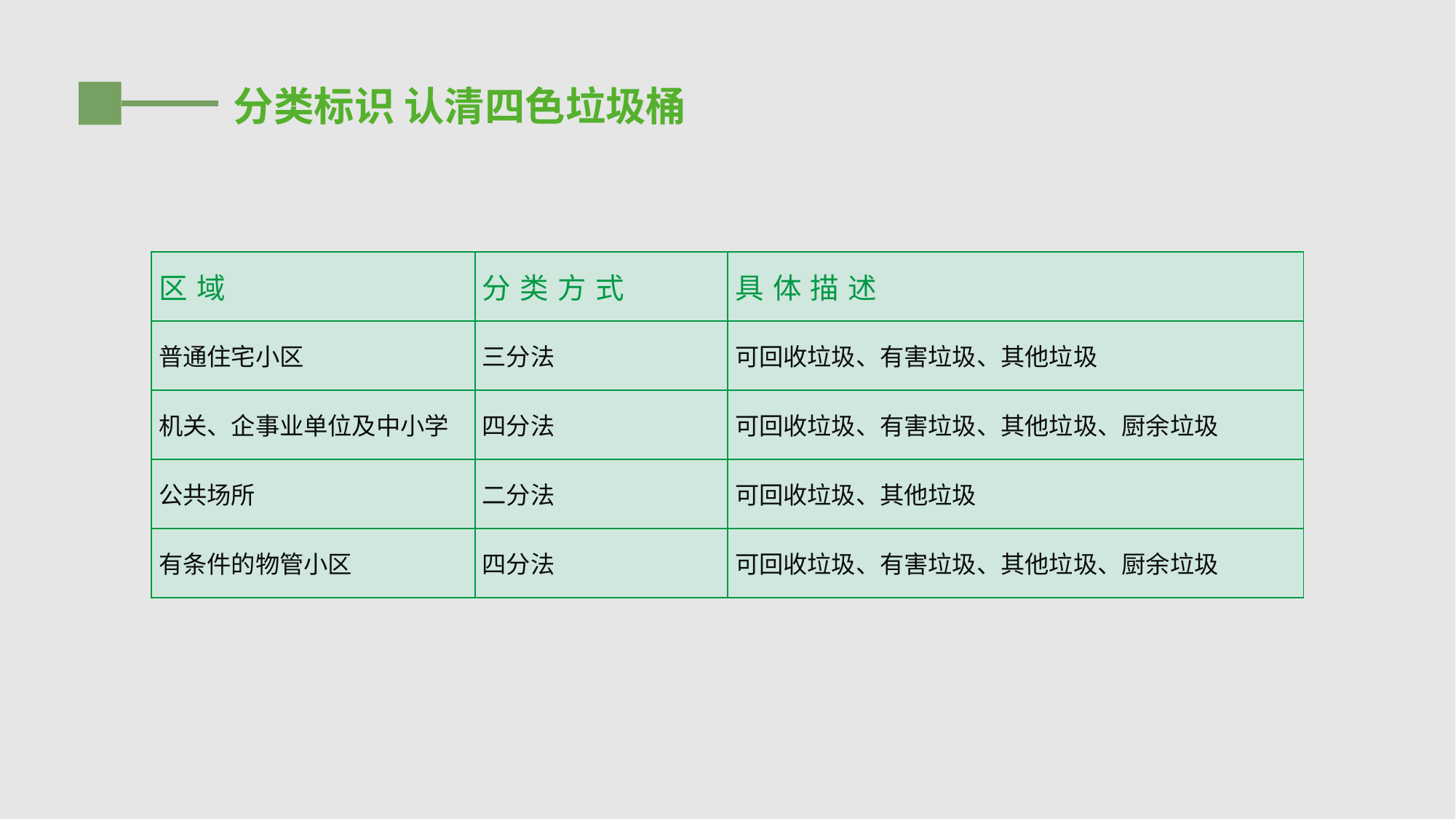

分类标识 认清四色垃圾桶

| 区域 | 分类方式 | 具体描述 |
| --- | --- | --- |
| 普通住宅小区 | 三分法 | 可回收垃圾、有害垃圾、其他垃圾 |
| 机关、企事业单位及中小学 | 四分法 | 可回收垃圾、有害垃圾、其他垃圾、厨余垃圾 |
| 公共场所 | 二分法 | 可回收垃圾、其他垃圾 |
| 有条件的物管小区 | 四分法 | 可回收垃圾、有害垃圾、其他垃圾、厨余垃圾 |